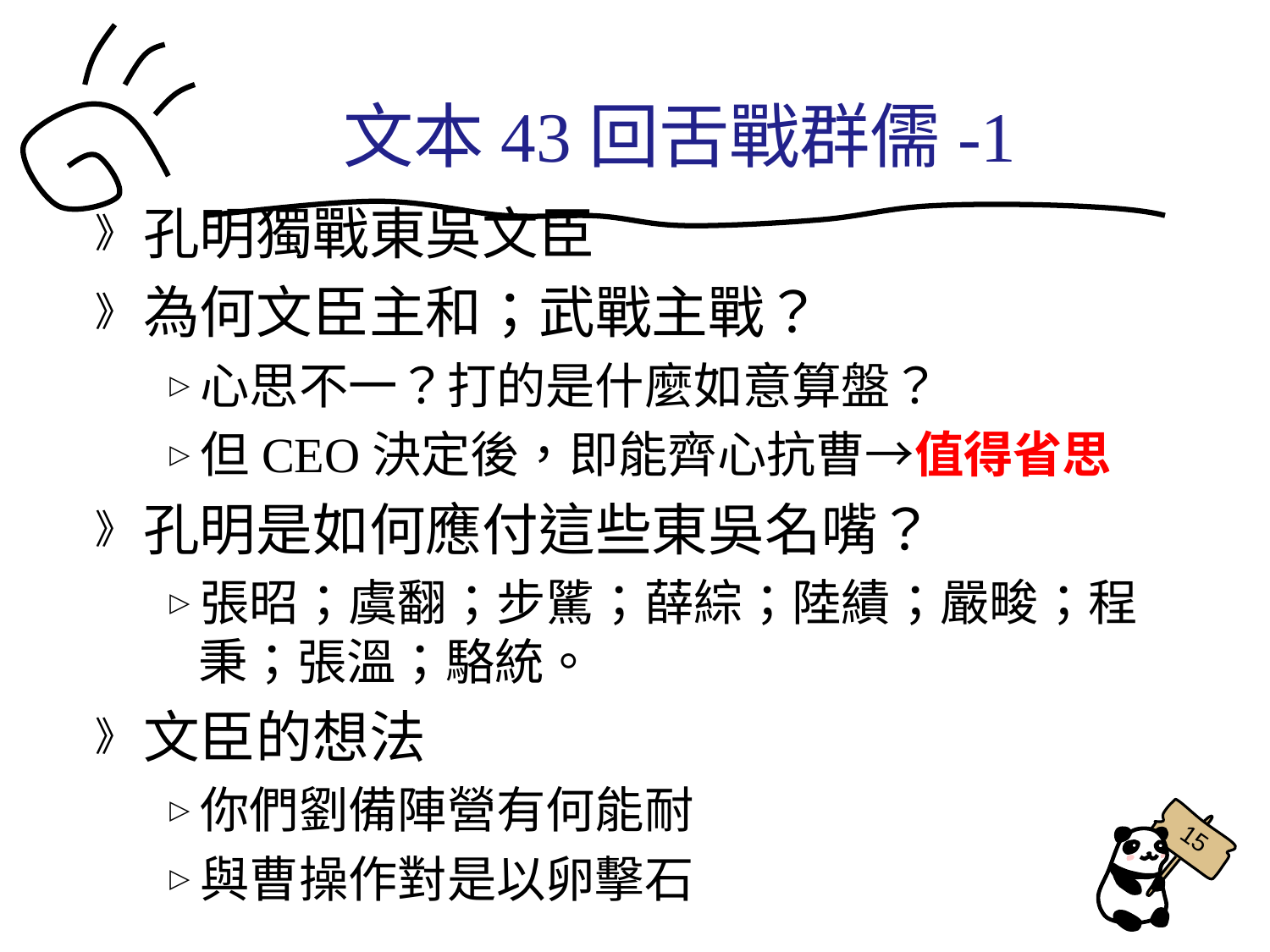

文本43回舌戰群儒-1
孔明獨戰東吳文臣
為何文臣主和；武戰主戰？
心思不一？打的是什麼如意算盤？
但CEO決定後，即能齊心抗曹→值得省思
孔明是如何應付這些東吳名嘴？
張昭；虞翻；步騭；薛綜；陸績；嚴畯；程秉；張溫；駱統。
文臣的想法
你們劉備陣營有何能耐
與曹操作對是以卵擊石
15